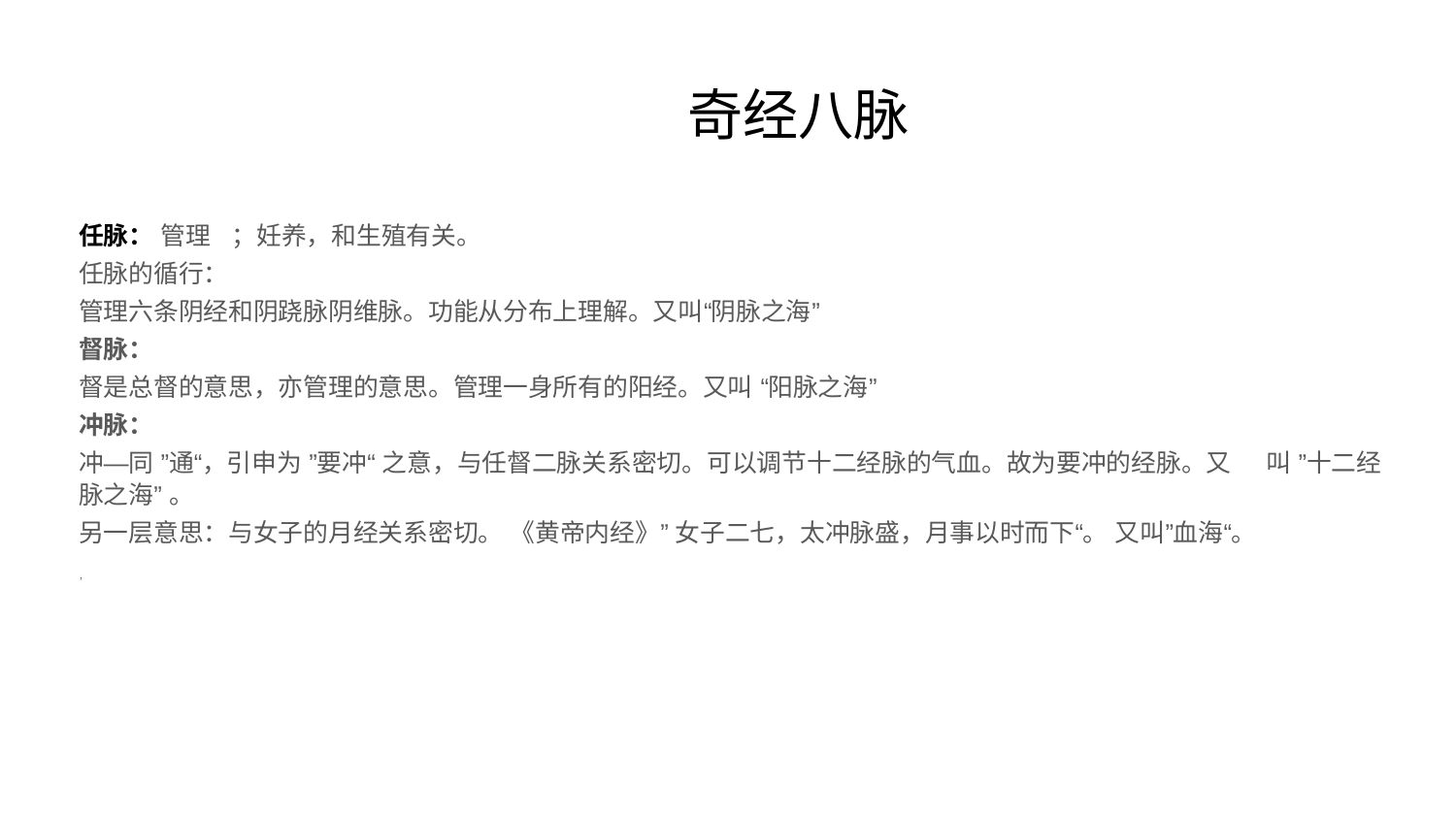

# 奇经八脉

任脉： 管理   ；妊养，和生殖有关。
任脉的循行：
管理六条阴经和阴跷脉阴维脉。功能从分布上理解。又叫“阴脉之海”
督脉：
督是总督的意思，亦管理的意思。管理一身所有的阳经。又叫 “阳脉之海”
冲脉：
冲—同 ”通“，引申为 ”要冲“ 之意，与任督二脉关系密切。可以调节十二经脉的气血。故为要冲的经脉。又     叫 ”十二经脉之海” 。
另一层意思：与女子的月经关系密切。 《黄帝内经》” 女子二七，太冲脉盛，月事以时而下“。 又叫”血海“。

，